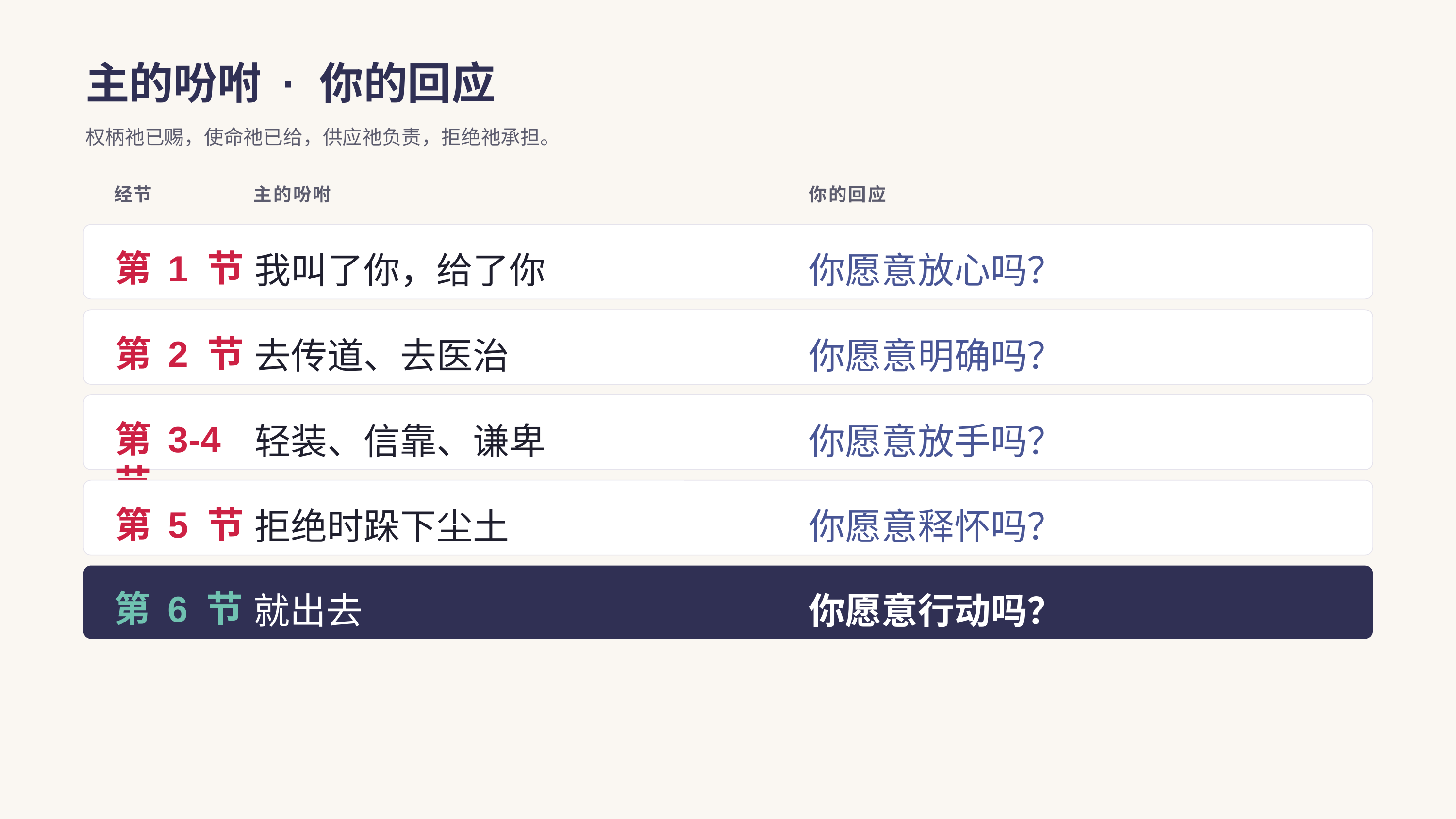

主的吩咐 · 你的回应
权柄祂已赐，使命祂已给，供应祂负责，拒绝祂承担。
经节
主的吩咐
你的回应

第 1 节
我叫了你，给了你
你愿意放心吗？

第 2 节
去传道、去医治
你愿意明确吗？

第 3-4 节
轻装、信靠、谦卑
你愿意放手吗？

第 5 节
拒绝时跺下尘土
你愿意释怀吗？

第 6 节
就出去
你愿意行动吗？